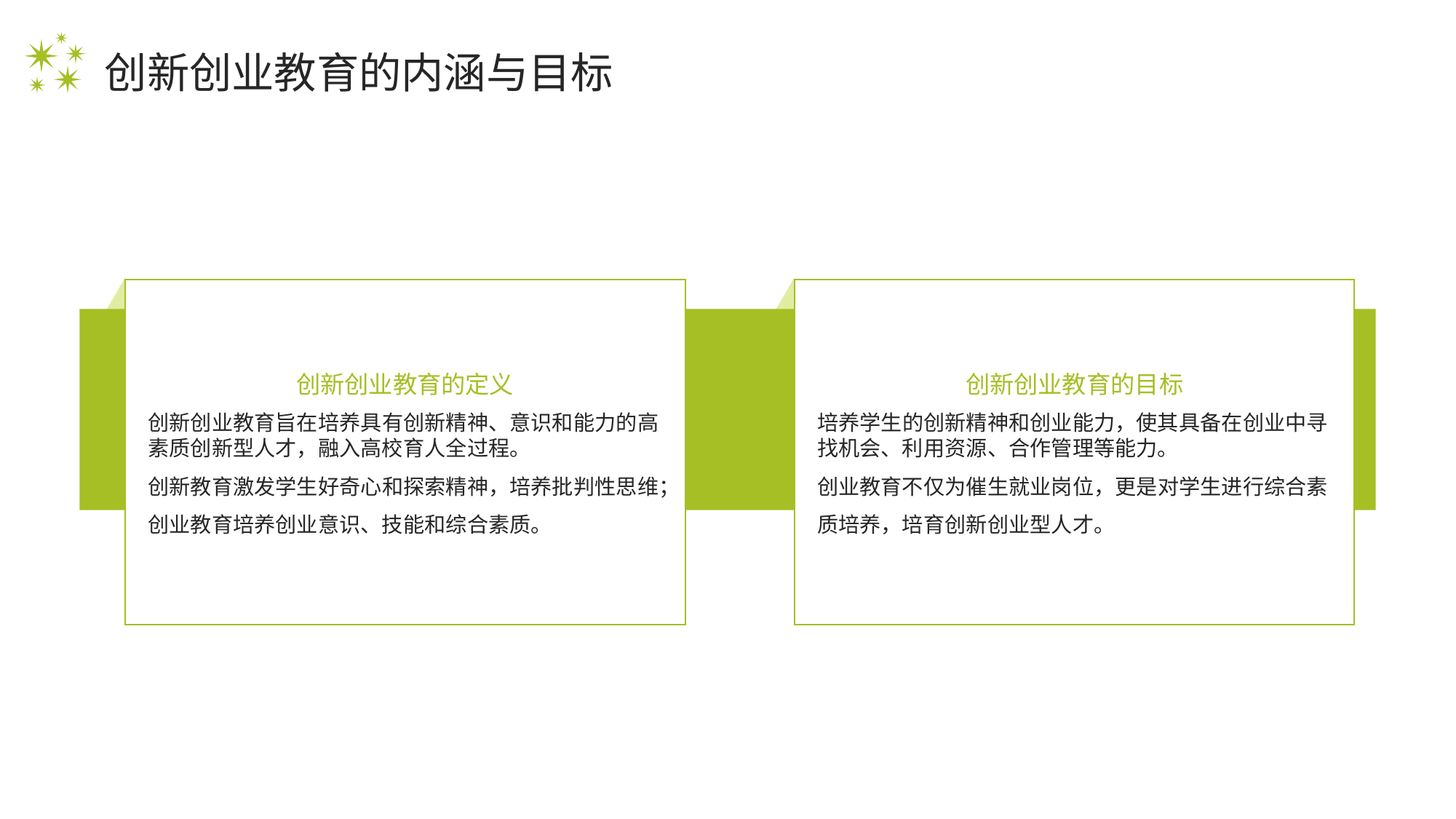

创新创业教育的内涵与目标

创新创业教育的定义
创新创业教育的目标
创新创业教育旨在培养具有创新精神、意识和能力的高素质创新型人才，融入高校育人全过程。
创新教育激发学生好奇心和探索精神，培养批判性思维；创业教育培养创业意识、技能和综合素质。
培养学生的创新精神和创业能力，使其具备在创业中寻找机会、利用资源、合作管理等能力。
创业教育不仅为催生就业岗位，更是对学生进行综合素质培养，培育创新创业型人才。